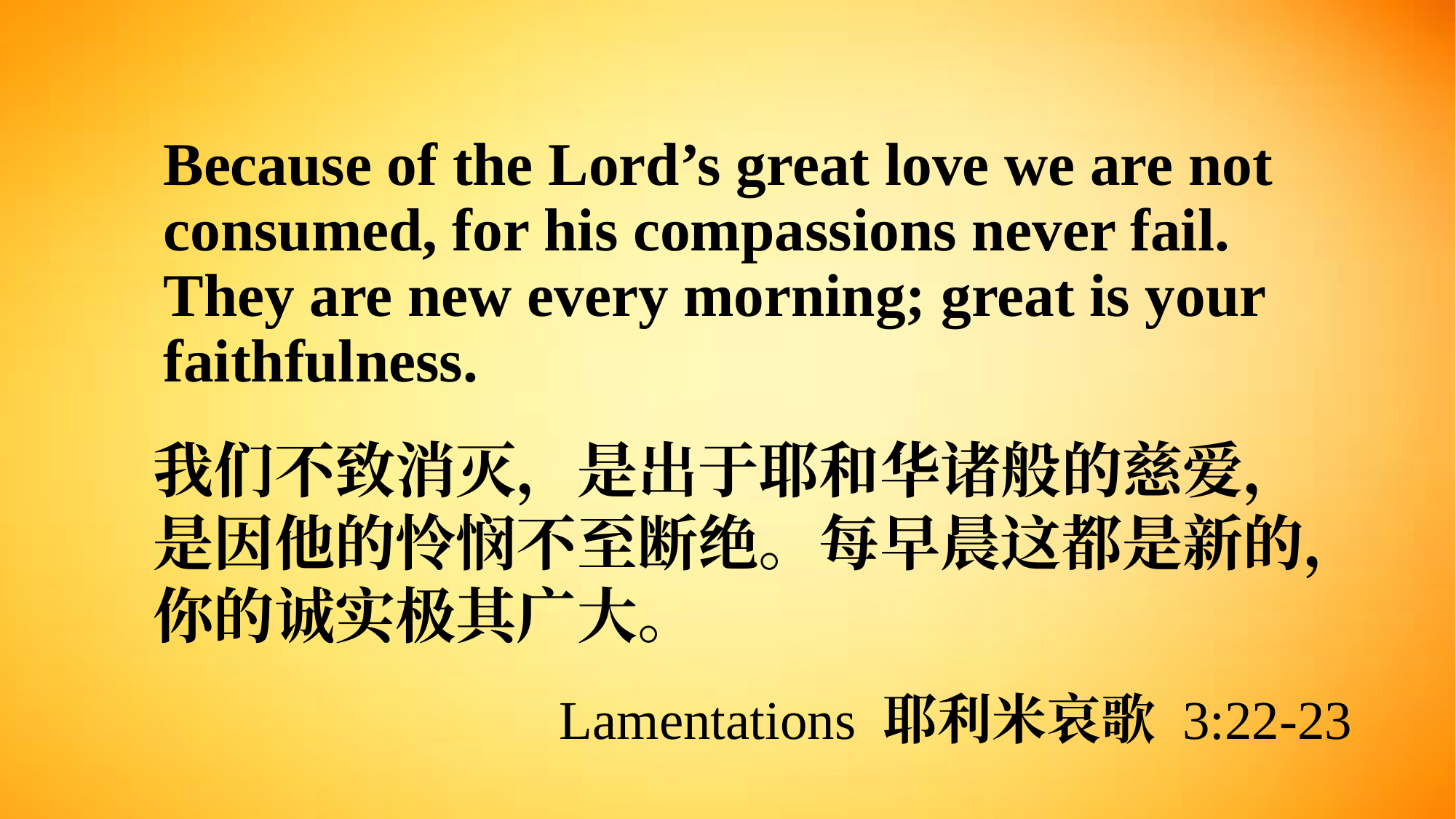

# Because of the Lord’s great love we are not consumed, for his compassions never fail. They are new every morning; great is your faithfulness.
我们不致消灭，是出于耶和华诸般的慈爱，是因他的怜悯不至断绝。每早晨这都是新的，你的诚实极其广大。
Lamentations 耶利米哀歌 3:22-23